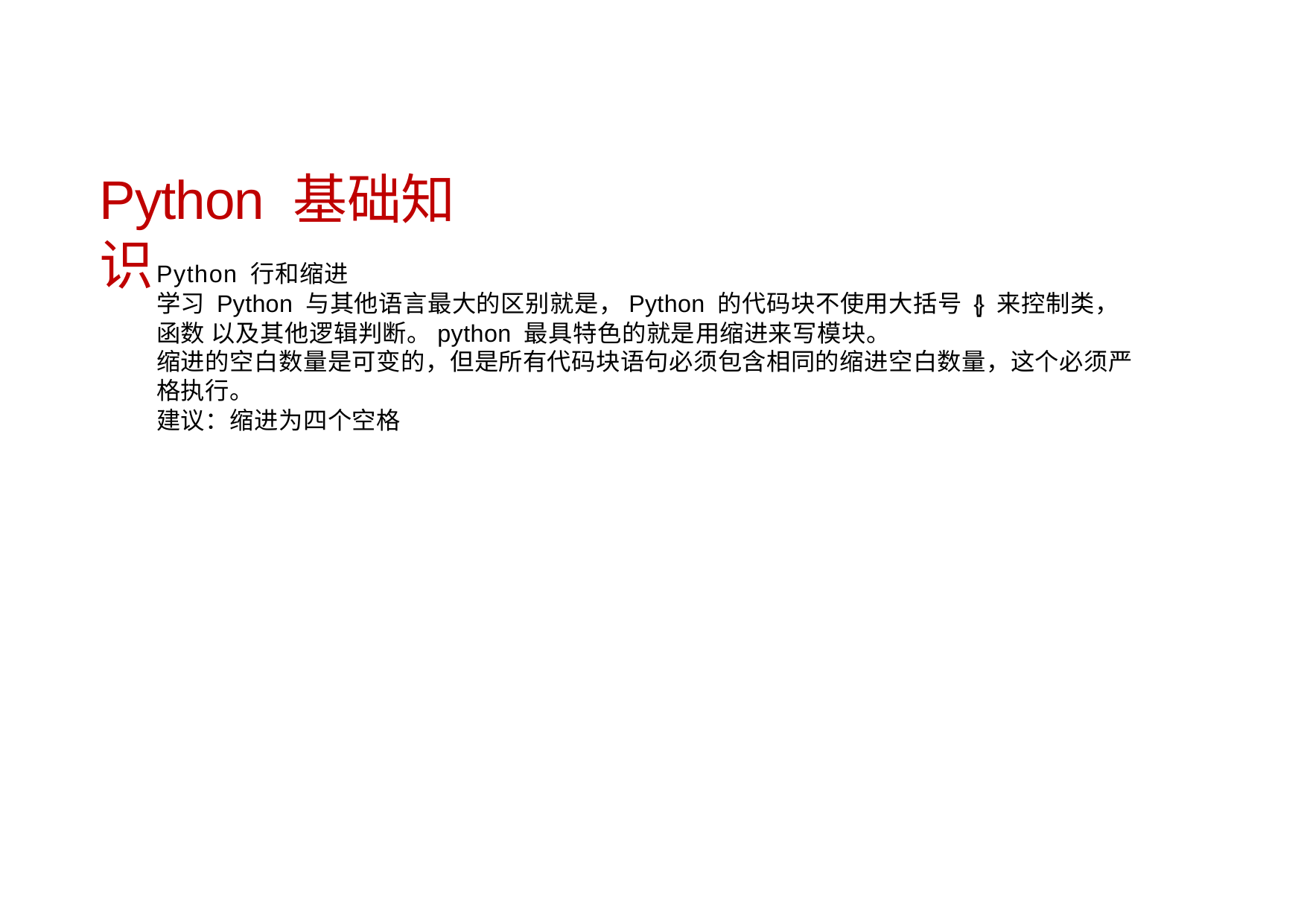

# Python 基础知识
Python 行和缩进
学习 Python 与其他语言最大的区别就是，Python 的代码块不使用大括号 {} 来控制类，函数 以及其他逻辑判断。python 最具特色的就是用缩进来写模块。
缩进的空白数量是可变的，但是所有代码块语句必须包含相同的缩进空白数量，这个必须严
格执行。
建议：缩进为四个空格